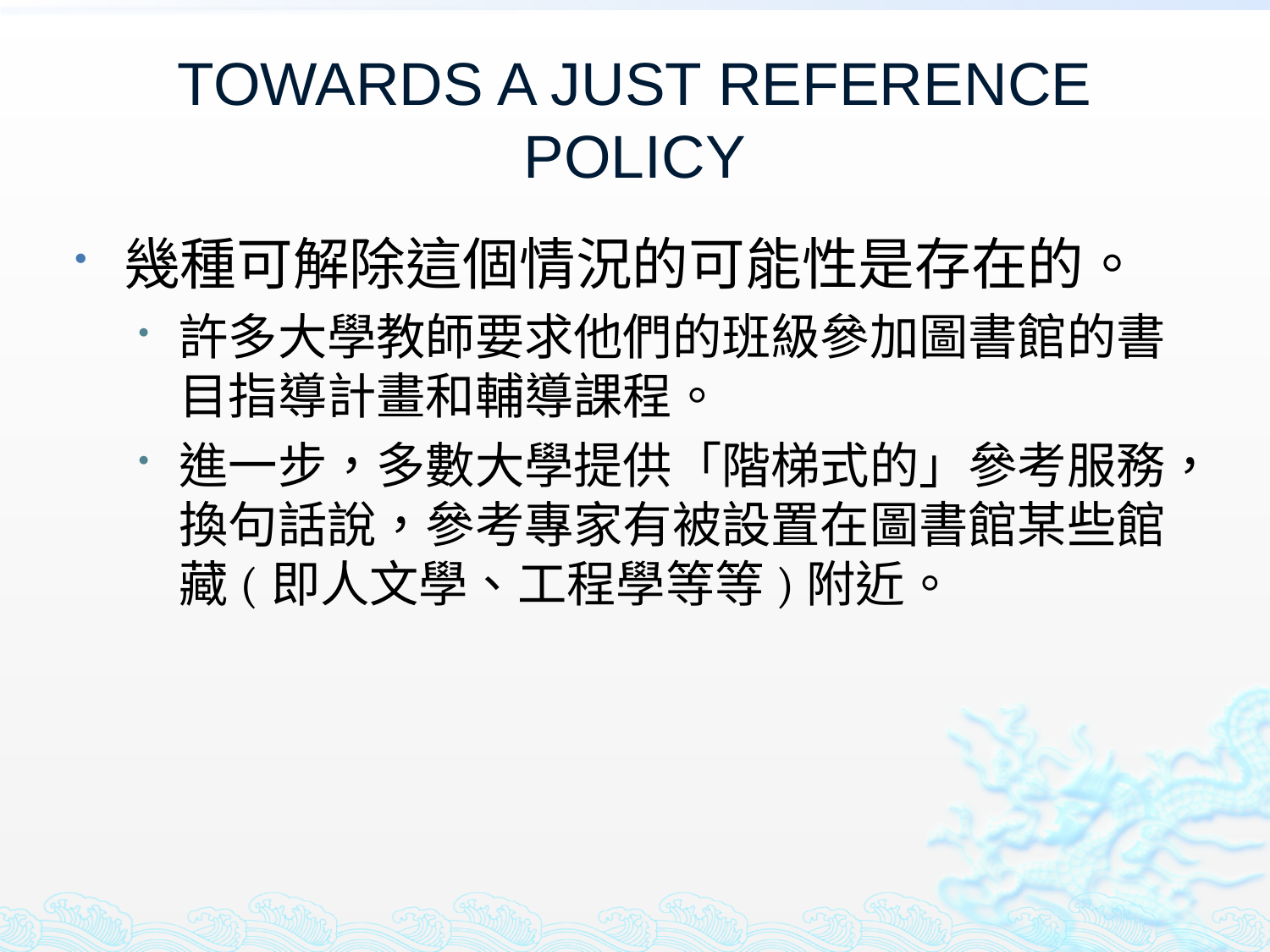

# TOWARDS A JUST REFERENCE POLICY
幾種可解除這個情況的可能性是存在的。
許多大學教師要求他們的班級參加圖書館的書目指導計畫和輔導課程。
進一步，多數大學提供「階梯式的」參考服務，換句話說，參考專家有被設置在圖書館某些館藏(即人文學、工程學等等)附近。